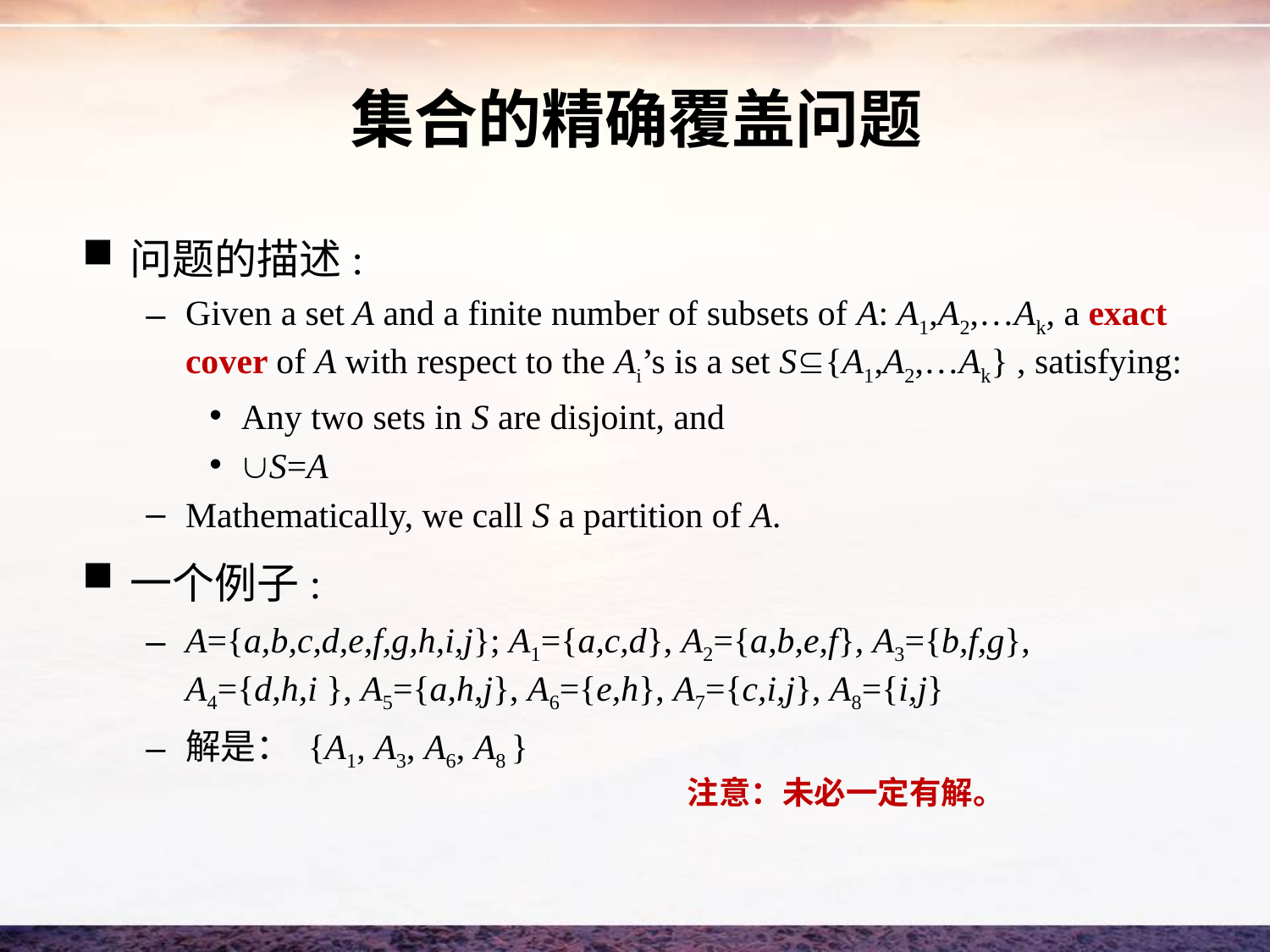

# 集合的精确覆盖问题
问题的描述:
Given a set A and a finite number of subsets of A: A1,A2,…Ak, a exact cover of A with respect to the Ai’s is a set S⊆{A1,A2,…Ak} , satisfying:
Any two sets in S are disjoint, and
∪S=A
Mathematically, we call S a partition of A.
一个例子:
A={a,b,c,d,e,f,g,h,i,j}; A1={a,c,d}, A2={a,b,e,f}, A3={b,f,g}, A4={d,h,i }, A5={a,h,j}, A6={e,h}, A7={c,i,j}, A8={i,j}
解是： {A1, A3, A6, A8 }
注意：未必一定有解。